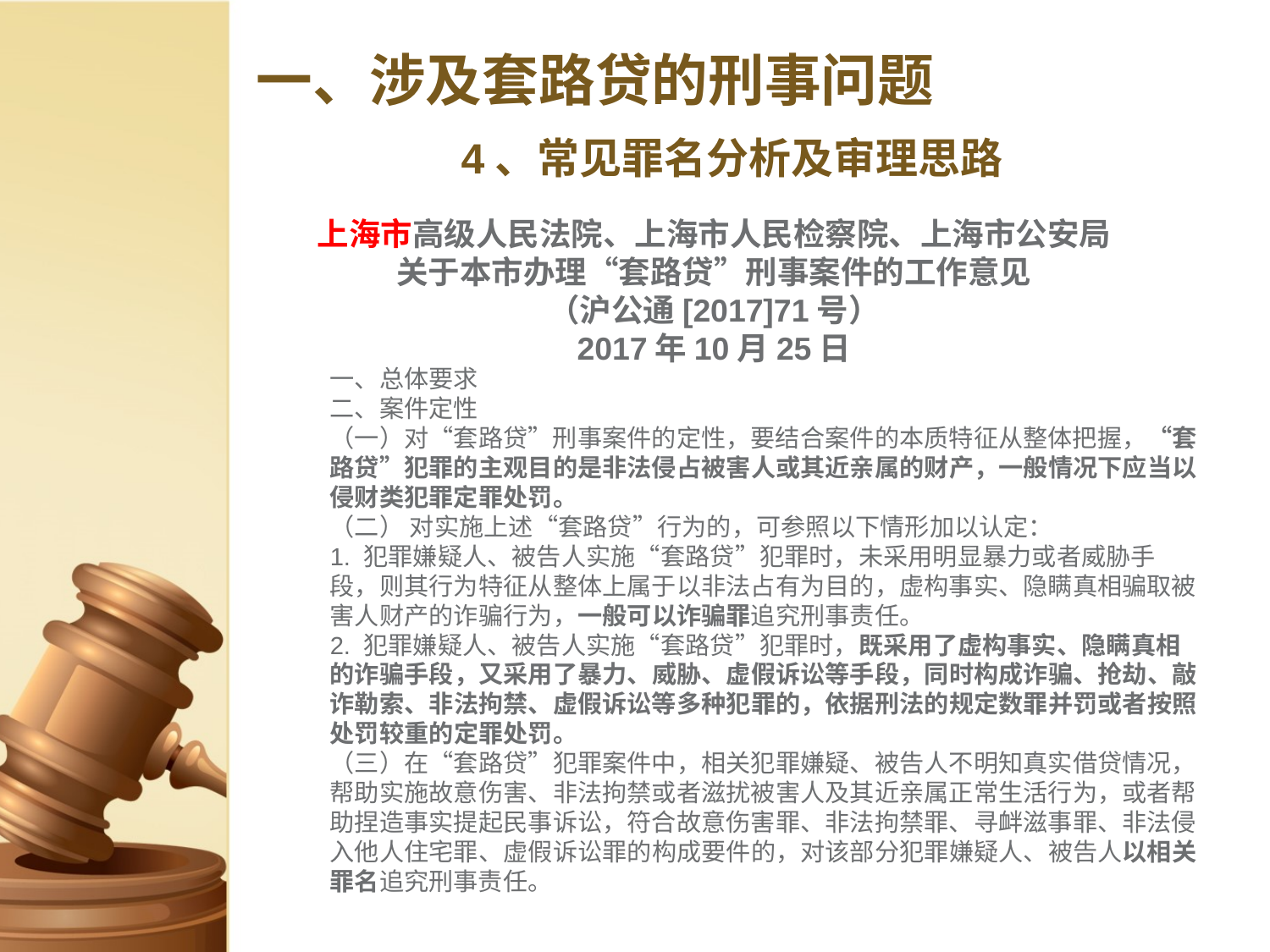

# 一、涉及套路贷的刑事问题
4、常见罪名分析及审理思路
上海市高级人民法院、上海市人民检察院、上海市公安局
关于本市办理“套路贷”刑事案件的工作意见
（沪公通[2017]71号）
2017年10月25日

一、总体要求
二、案件定性
（一）对“套路贷”刑事案件的定性，要结合案件的本质特征从整体把握，“套路贷”犯罪的主观目的是非法侵占被害人或其近亲属的财产，一般情况下应当以侵财类犯罪定罪处罚。
（二） 对实施上述“套路贷”行为的，可参照以下情形加以认定：
1. 犯罪嫌疑人、被告人实施“套路贷”犯罪时，未采用明显暴力或者威胁手段，则其行为特征从整体上属于以非法占有为目的，虚构事实、隐瞒真相骗取被害人财产的诈骗行为，一般可以诈骗罪追究刑事责任。
2. 犯罪嫌疑人、被告人实施“套路贷”犯罪时，既采用了虚构事实、隐瞒真相的诈骗手段，又采用了暴力、威胁、虚假诉讼等手段，同时构成诈骗、抢劫、敲诈勒索、非法拘禁、虚假诉讼等多种犯罪的，依据刑法的规定数罪并罚或者按照处罚较重的定罪处罚。
（三）在“套路贷”犯罪案件中，相关犯罪嫌疑、被告人不明知真实借贷情况，帮助实施故意伤害、非法拘禁或者滋扰被害人及其近亲属正常生活行为，或者帮助捏造事实提起民事诉讼，符合故意伤害罪、非法拘禁罪、寻衅滋事罪、非法侵入他人住宅罪、虚假诉讼罪的构成要件的，对该部分犯罪嫌疑人、被告人以相关罪名追究刑事责任。